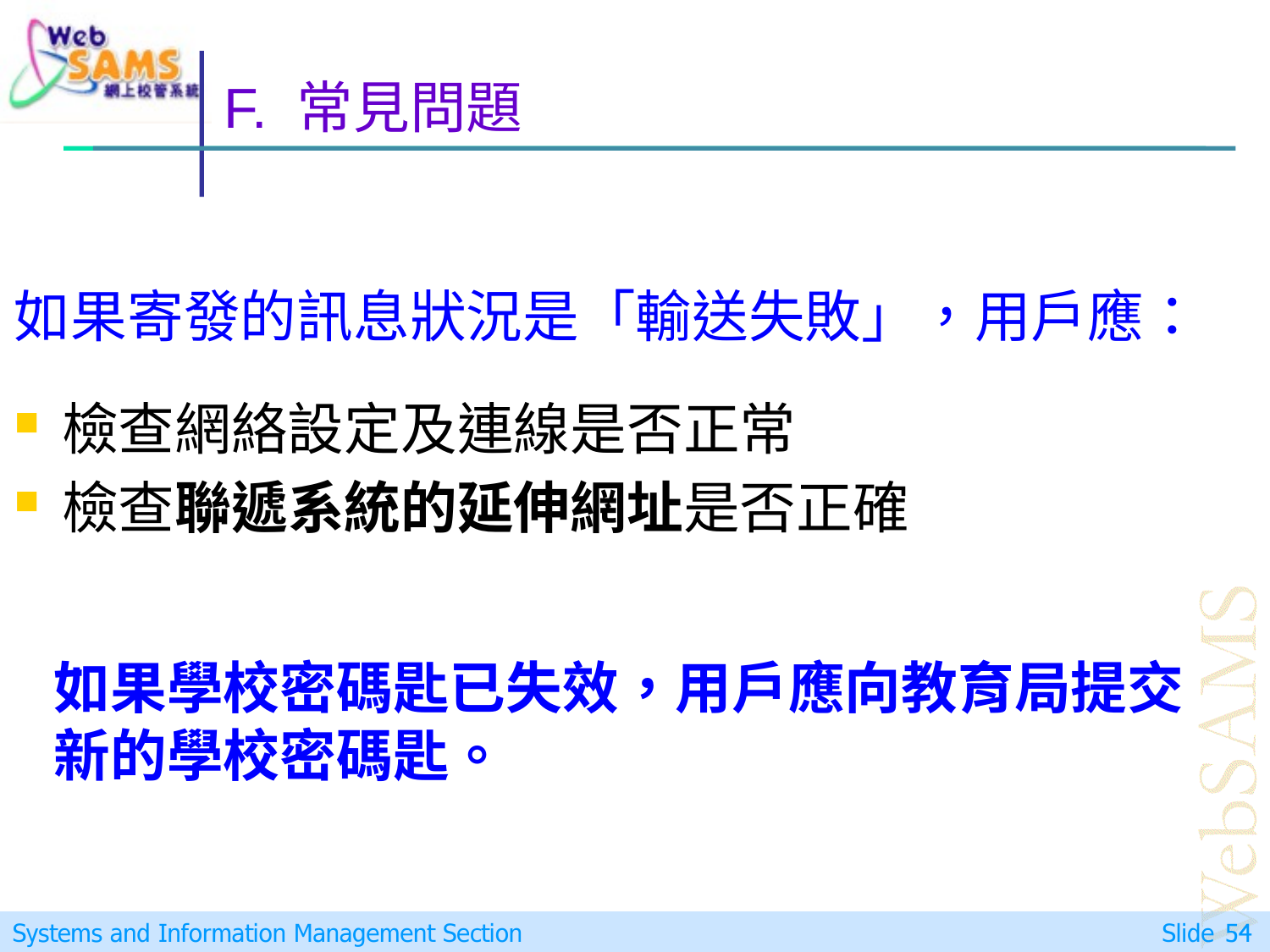

# F. 常見問題
如果寄發的訊息狀況是「輸送失敗」，用戶應：
檢查網絡設定及連線是否正常
檢查聯遞系統的延伸網址是否正確

如果學校密碼匙已失效，用戶應向教育局提交新的學校密碼匙。